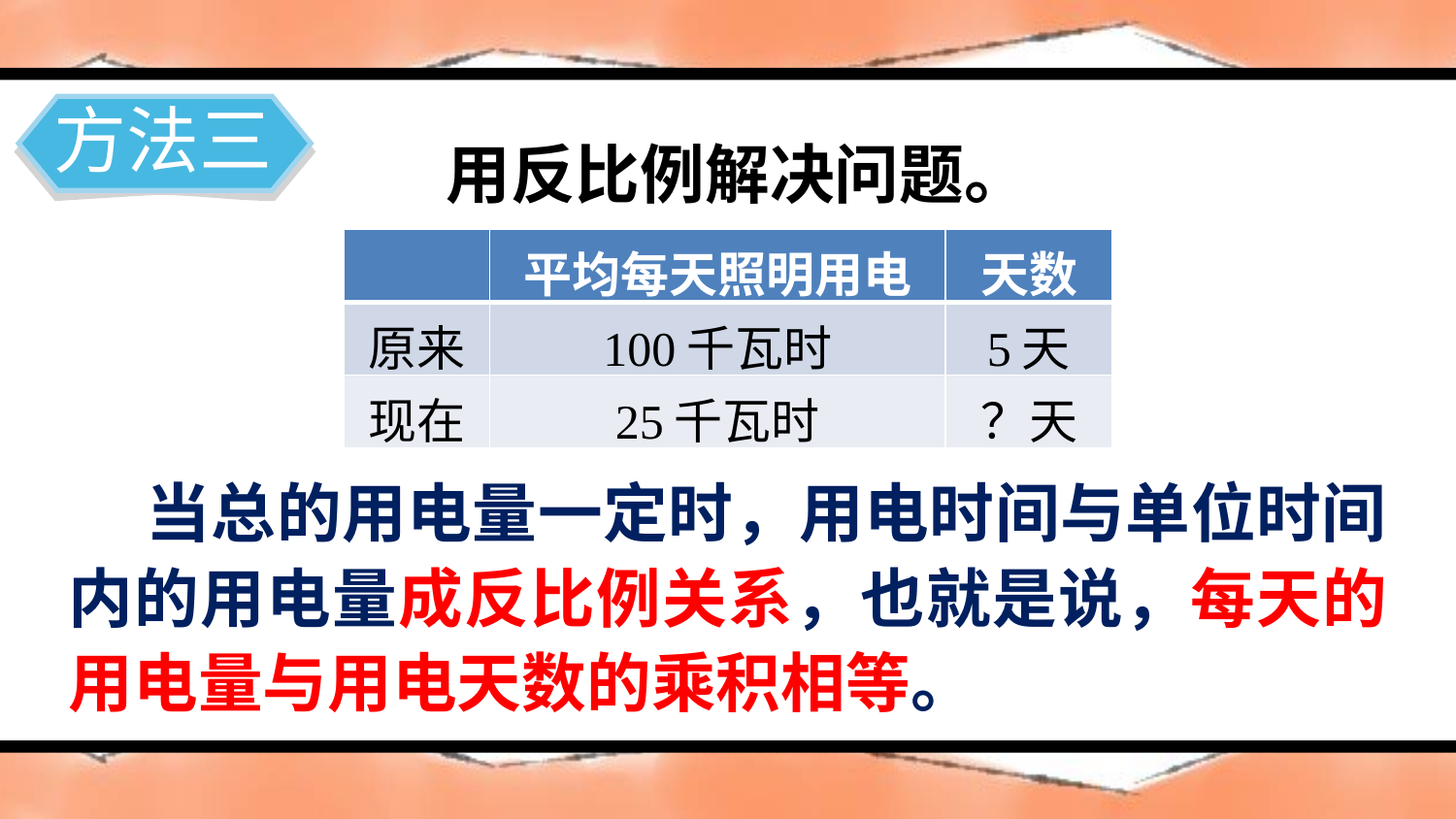

方法三

用反比例解决问题。
|  | 平均每天照明用电 | 天数 |
| --- | --- | --- |
| 原来 | 100千瓦时 | 5天 |
| 现在 | 25千瓦时 | ？天 |
    当总的用电量一定时，用电时间与单位时间内的用电量成反比例关系，也就是说，每天的用电量与用电天数的乘积相等。